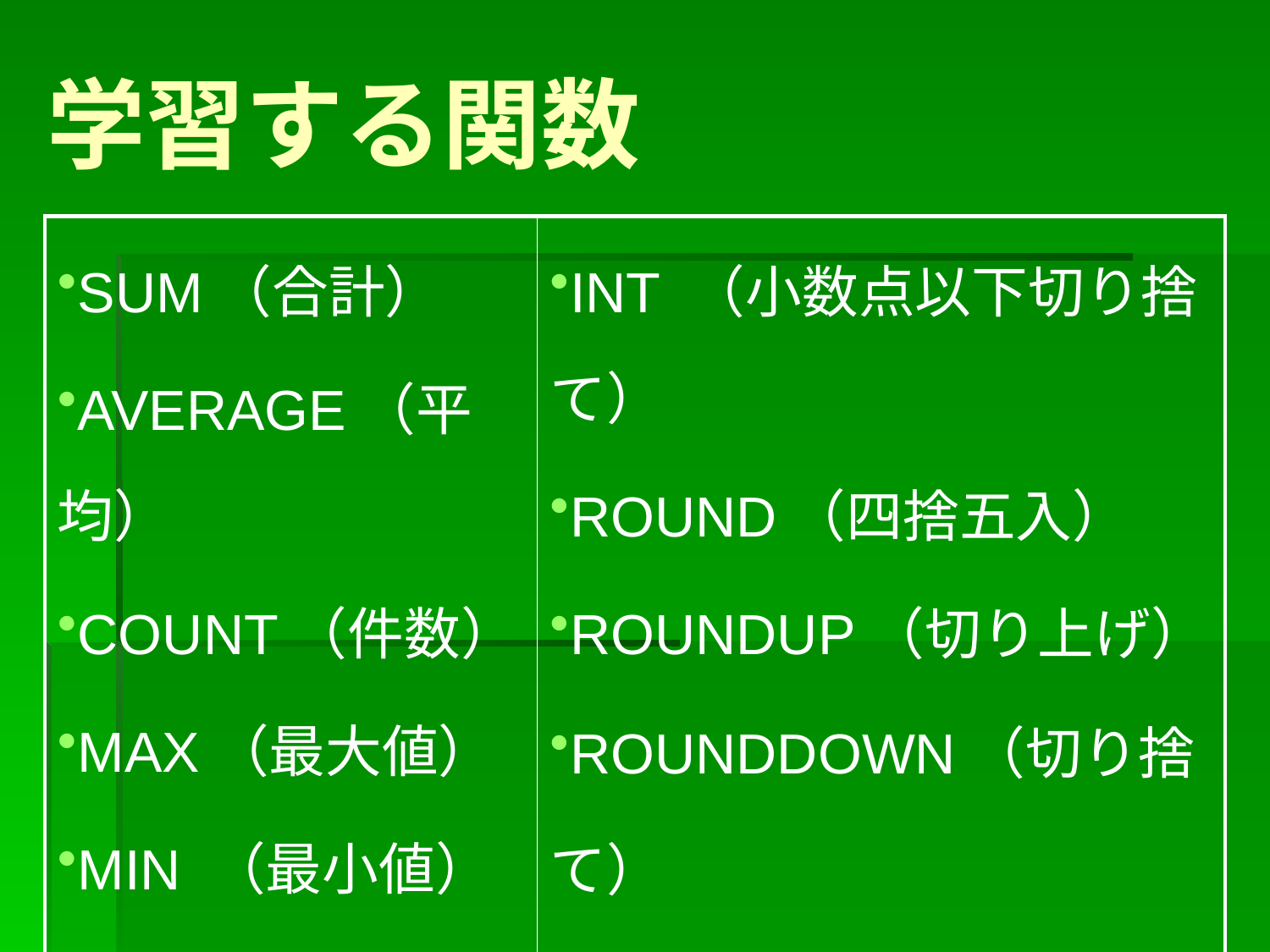

学習する関数

| SUM（合計） AVERAGE（平均） COUNT（件数） MAX（最大値） MIN （最小値） IF （条件） | INT （小数点以下切り捨て） ROUND（四捨五入） ROUNDUP（切り上げ） ROUNDDOWN（切り捨て） |
| --- | --- |